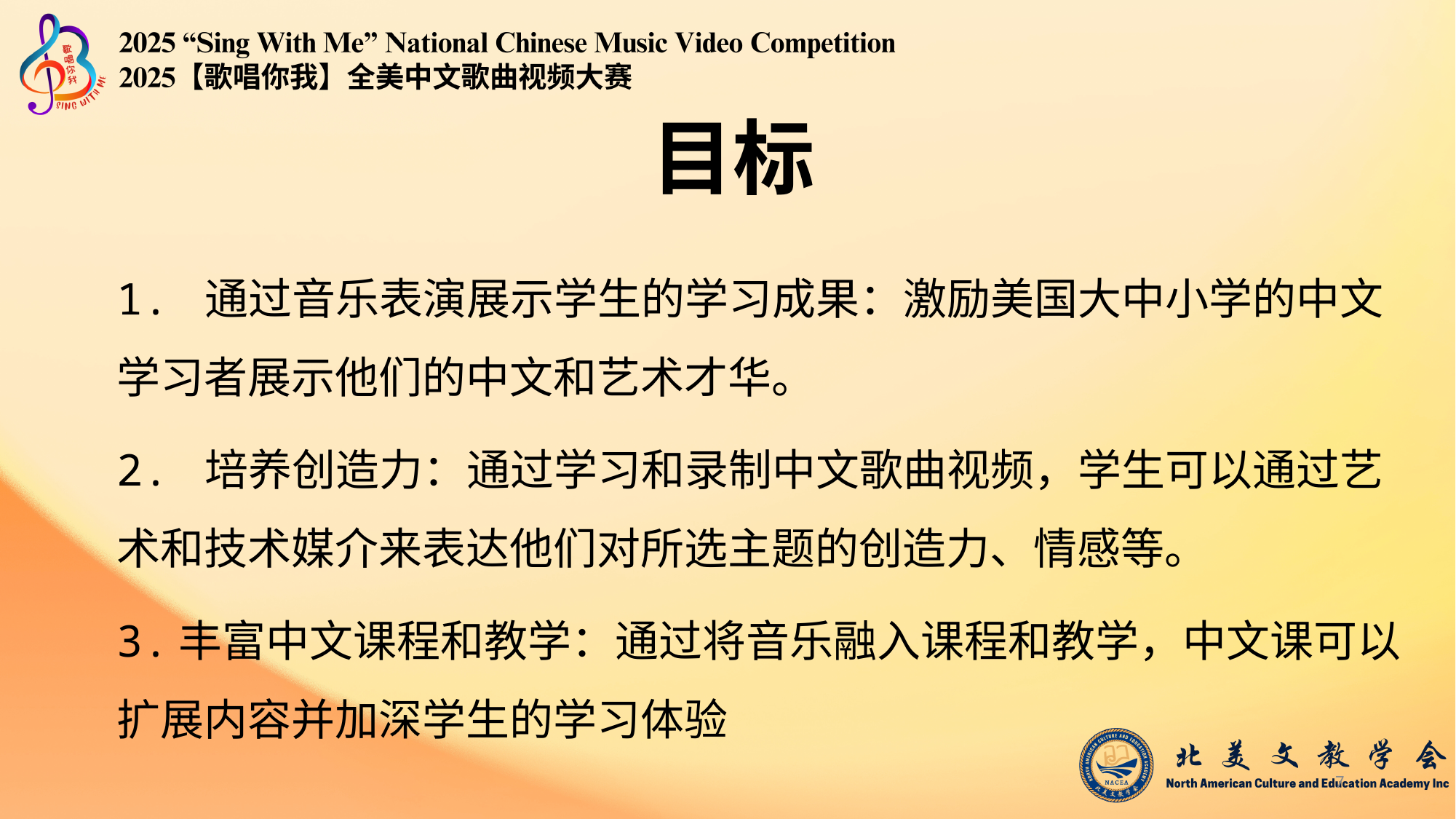

# 目标
1. 通过音乐表演展示学生的学习成果：激励美国大中小学的中文学习者展示他们的中文和艺术才华。
2. 培养创造力：通过学习和录制中文歌曲视频，学生可以通过艺术和技术媒介来表达他们对所选主题的创造力、情感等。
3.丰富中文课程和教学：通过将音乐融入课程和教学，中文课可以扩展内容并加深学生的学习体验
7